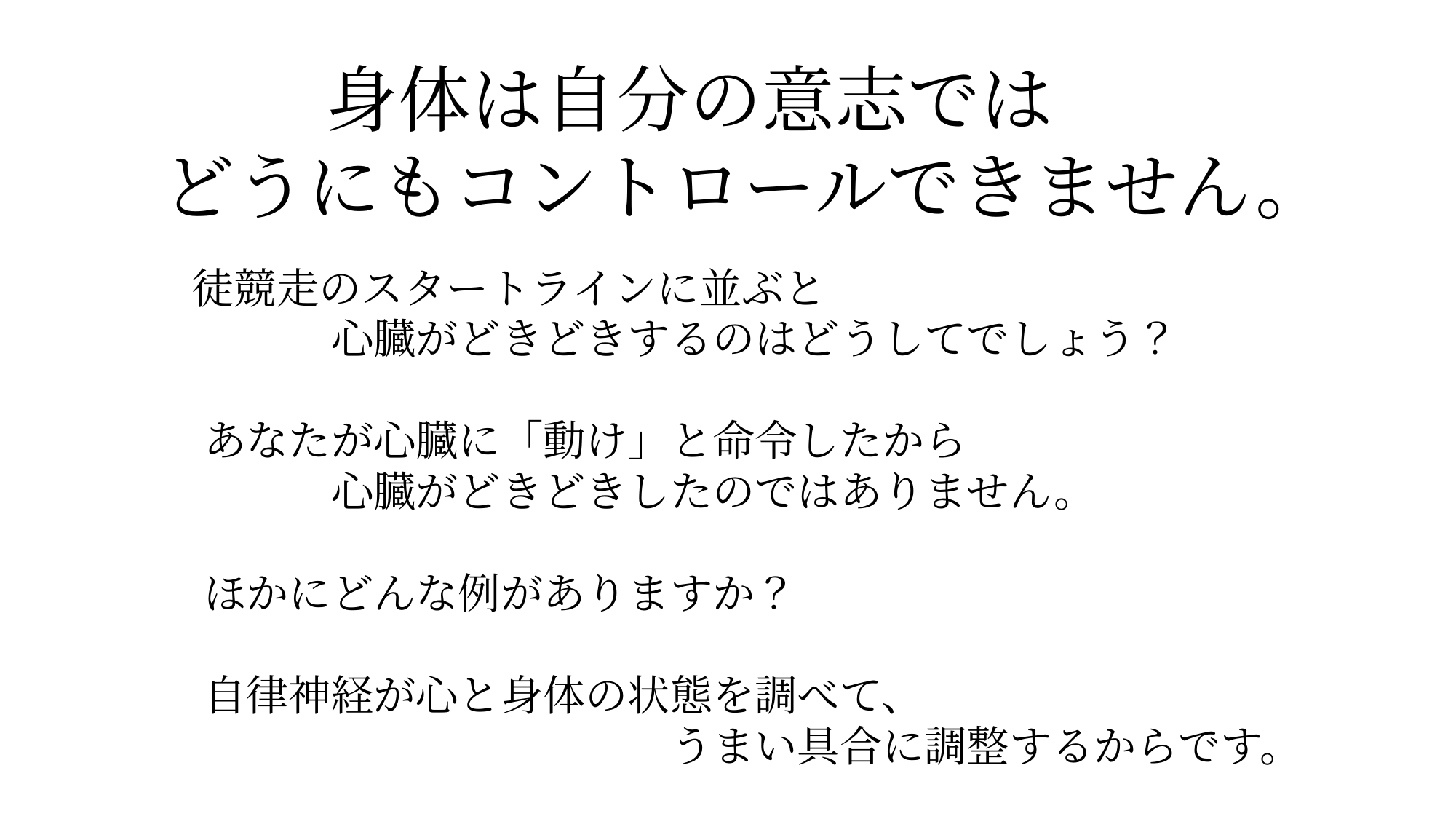

身体は自分の意志では
どうにもコントロールできません。

　徒競走のスタートラインに並ぶと
　　　　心臓がどきどきするのはどうしてでしょう？

　あなたが心臓に「動け」と命令したから
　　　　心臓がどきどきしたのではありません。

　ほかにどんな例がありますか？

　自律神経が心と身体の状態を調べて、
　　　　　　　　　　　　うまい具合に調整するからです。